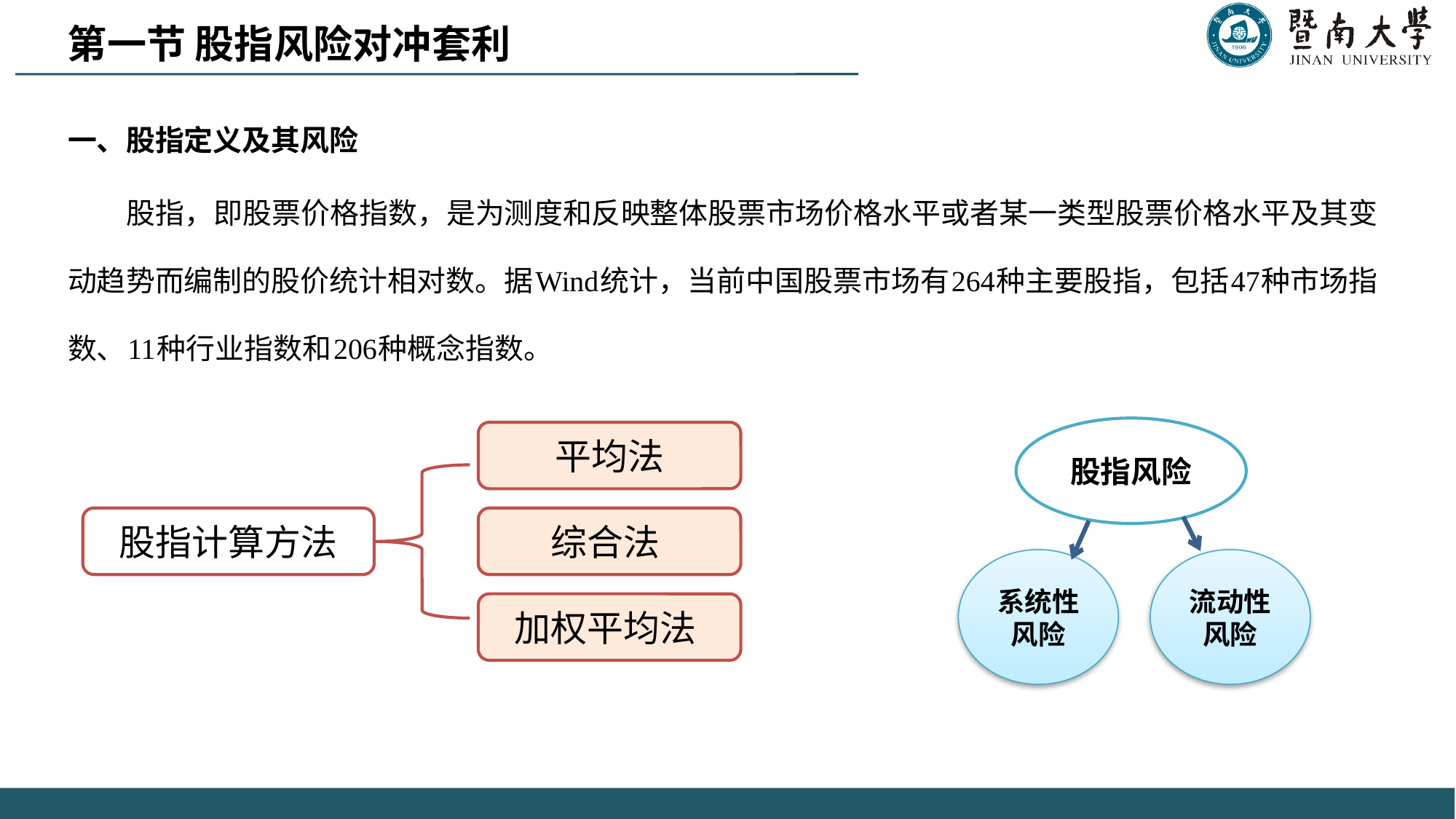

第一节 股指风险对冲套利
一、股指定义及其风险
  股指，即股票价格指数，是为测度和反映整体股票市场价格水平或者某一类型股票价格水平及其变动趋势而编制的股价统计相对数。据Wind统计，当前中国股票市场有264种主要股指，包括47种市场指数、11种行业指数和206种概念指数。
股指风险
平均法
综合法
加权平均法

股指计算方法
系统性风险
流动性风险